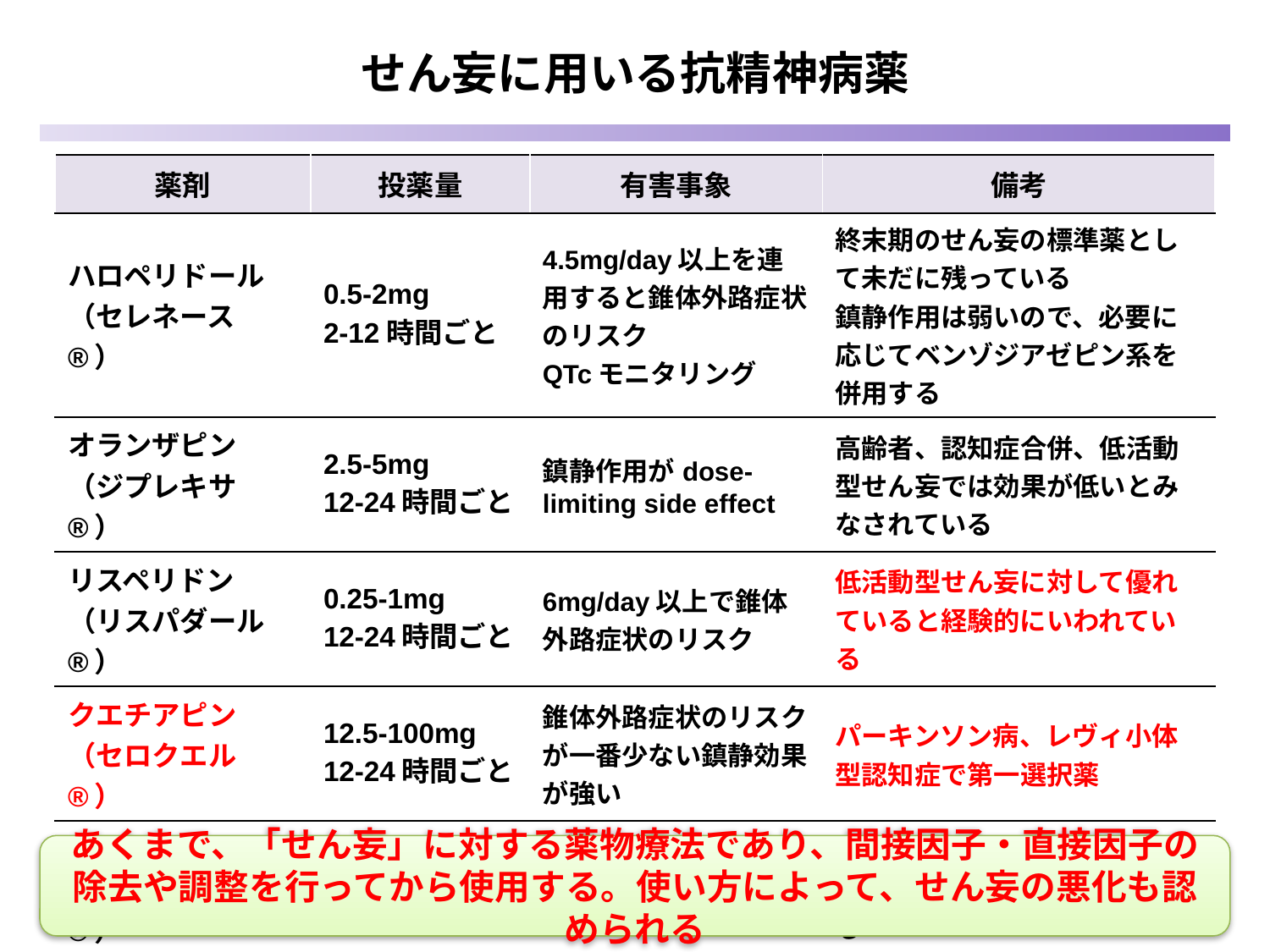

# せん妄に用いる抗精神病薬

| 薬剤 | 投薬量 | 有害事象 | 備考 |
| --- | --- | --- | --- |
| ハロペリドール （セレネース®） | 0.5-2mg 2-12時間ごと | 4.5mg/day以上を連用すると錐体外路症状のリスク QTcモニタリング | 終末期のせん妄の標準薬として未だに残っている 鎮静作用は弱いので、必要に応じてベンゾジアゼピン系を併用する |
| オランザピン （ジプレキサ®） | 2.5-5mg 12-24時間ごと | 鎮静作用がdose-limiting side effect | 高齢者、認知症合併、低活動型せん妄では効果が低いとみなされている |
| リスペリドン （リスパダール®） | 0.25-1mg 12-24時間ごと | 6mg/day以上で錐体外路症状のリスク | 低活動型せん妄に対して優れていると経験的にいわれている |
| クエチアピン （セロクエル®） | 12.5-100mg 12-24時間ごと | 錐体外路症状のリスクが一番少ない鎮静効果が強い | パーキンソン病、レヴィ小体型認知症で第一選択薬 |
| アリピプラゾール （エビリファイ®） | 5-30mg 24時間ごと | アカシジアのモニタリング | 低活動型せん妄に対して優れていると経験的に言われている |
あくまで、「せん妄」に対する薬物療法であり、間接因子・直接因子の除去や調整を行ってから使用する。使い方によって、せん妄の悪化も認められる